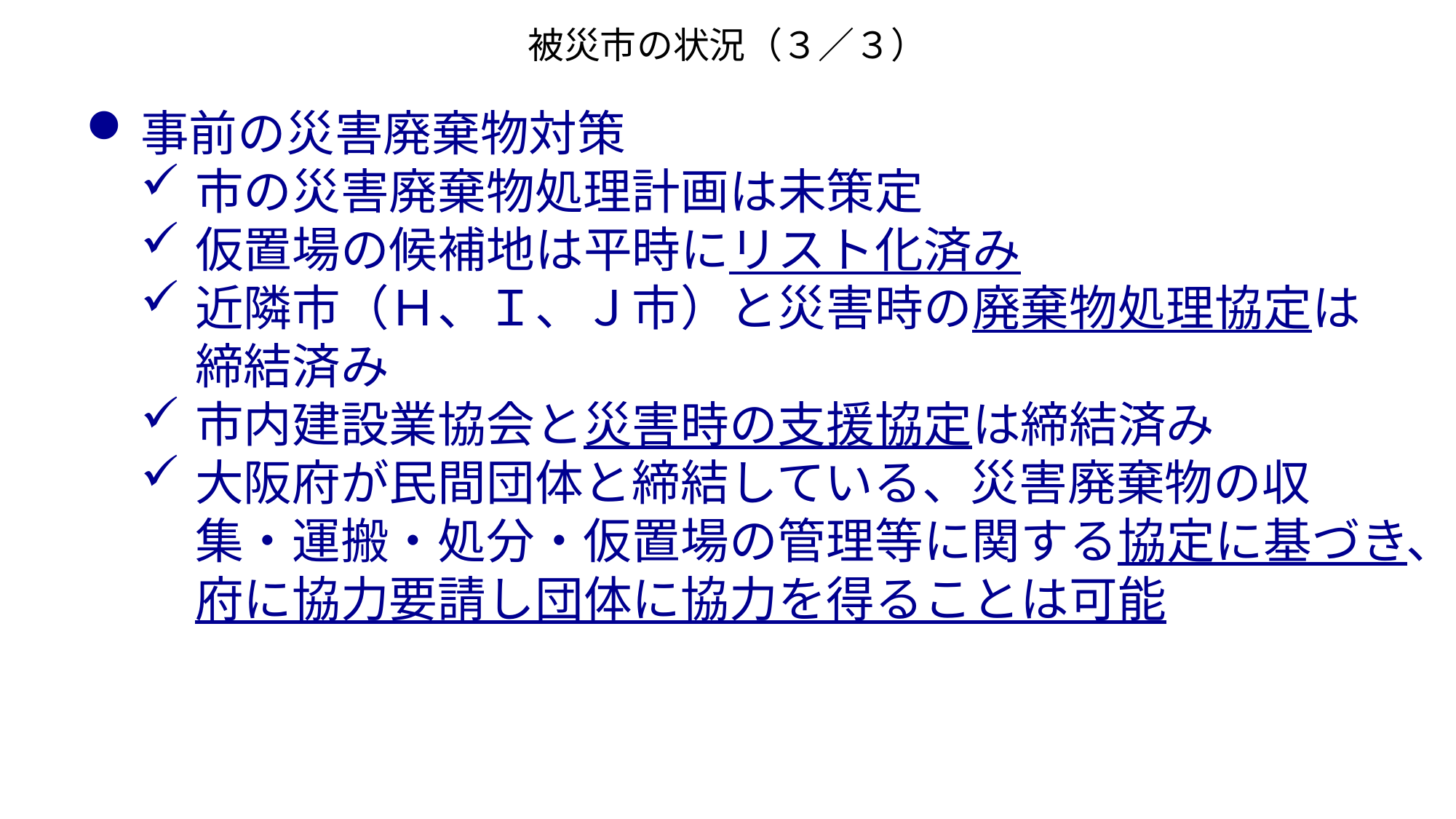

被災市の状況（３／３）
事前の災害廃棄物対策
市の災害廃棄物処理計画は未策定
仮置場の候補地は平時にリスト化済み
近隣市（Ｈ、Ｉ、Ｊ市）と災害時の廃棄物処理協定は締結済み
市内建設業協会と災害時の支援協定は締結済み
大阪府が民間団体と締結している、災害廃棄物の収集・運搬・処分・仮置場の管理等に関する協定に基づき、府に協力要請し団体に協力を得ることは可能